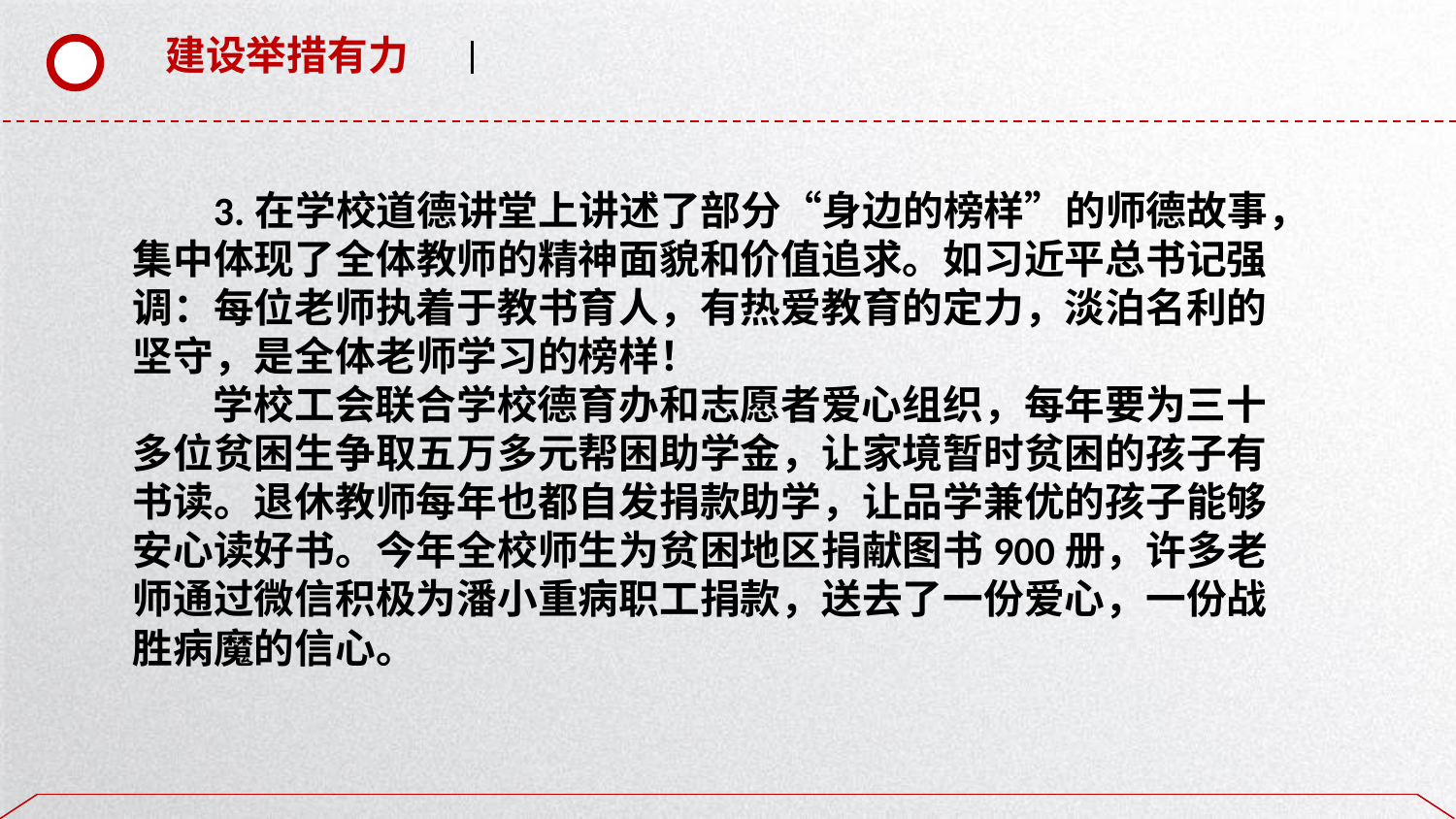

建设举措有力

3.在学校道德讲堂上讲述了部分“身边的榜样”的师德故事，集中体现了全体教师的精神面貌和价值追求。如习近平总书记强调：每位老师执着于教书育人，有热爱教育的定力，淡泊名利的坚守，是全体老师学习的榜样！
学校工会联合学校德育办和志愿者爱心组织，每年要为三十多位贫困生争取五万多元帮困助学金，让家境暂时贫困的孩子有书读。退休教师每年也都自发捐款助学，让品学兼优的孩子能够安心读好书。今年全校师生为贫困地区捐献图书900册，许多老师通过微信积极为潘小重病职工捐款，送去了一份爱心，一份战胜病魔的信心。